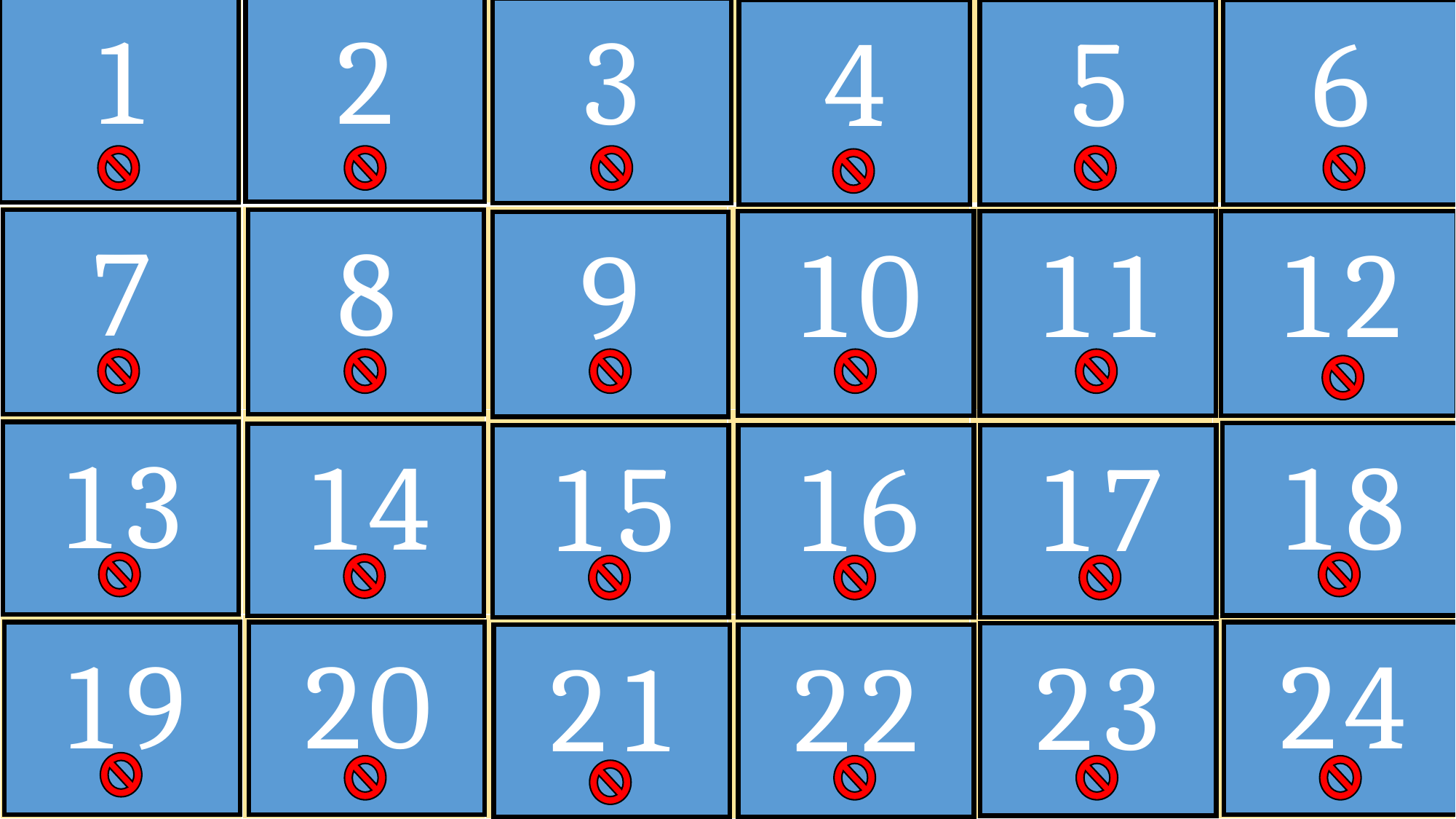

4
5
6
2
| December | May | 3月 | 11月 | October | 9月 |
| --- | --- | --- | --- | --- | --- |
| 1月 | November | June | 4月 | 5月 | February |
| August | 7月 | April | January | 6月 | 2月 |
| March | September | 8月 | 12月 | July | 10月 |
1
3

7
8
10
11
12
9

13
18
14
15
16
17

19
20
24
23
21
22